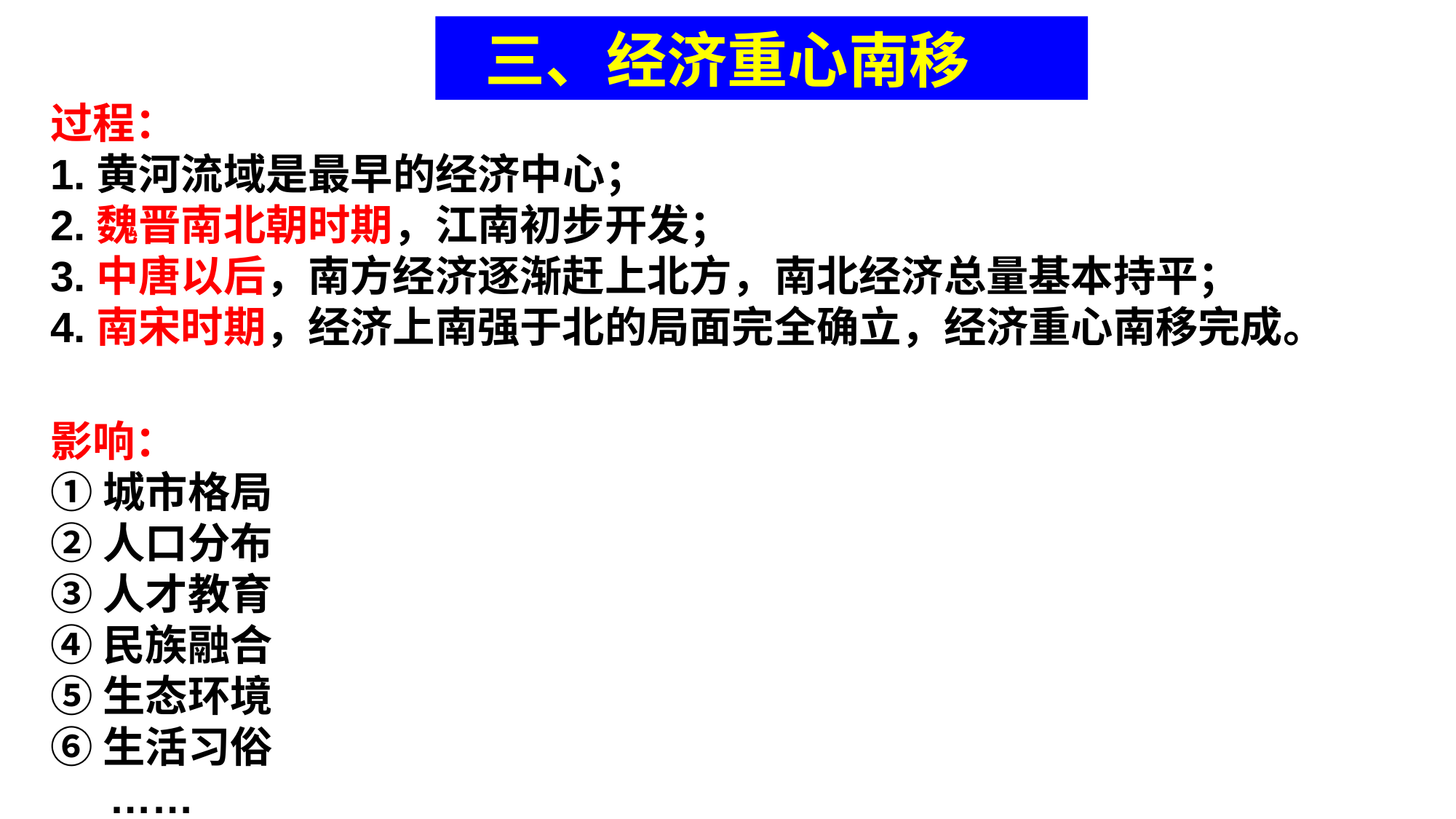

三、经济重心南移

过程：
1.黄河流域是最早的经济中心；
2.魏晋南北朝时期，江南初步开发；
3.中唐以后，南方经济逐渐赶上北方，南北经济总量基本持平；
4.南宋时期，经济上南强于北的局面完全确立，经济重心南移完成。

影响：
①城市格局
②人口分布③人才教育
④民族融合
⑤生态环境
⑥生活习俗
     ……